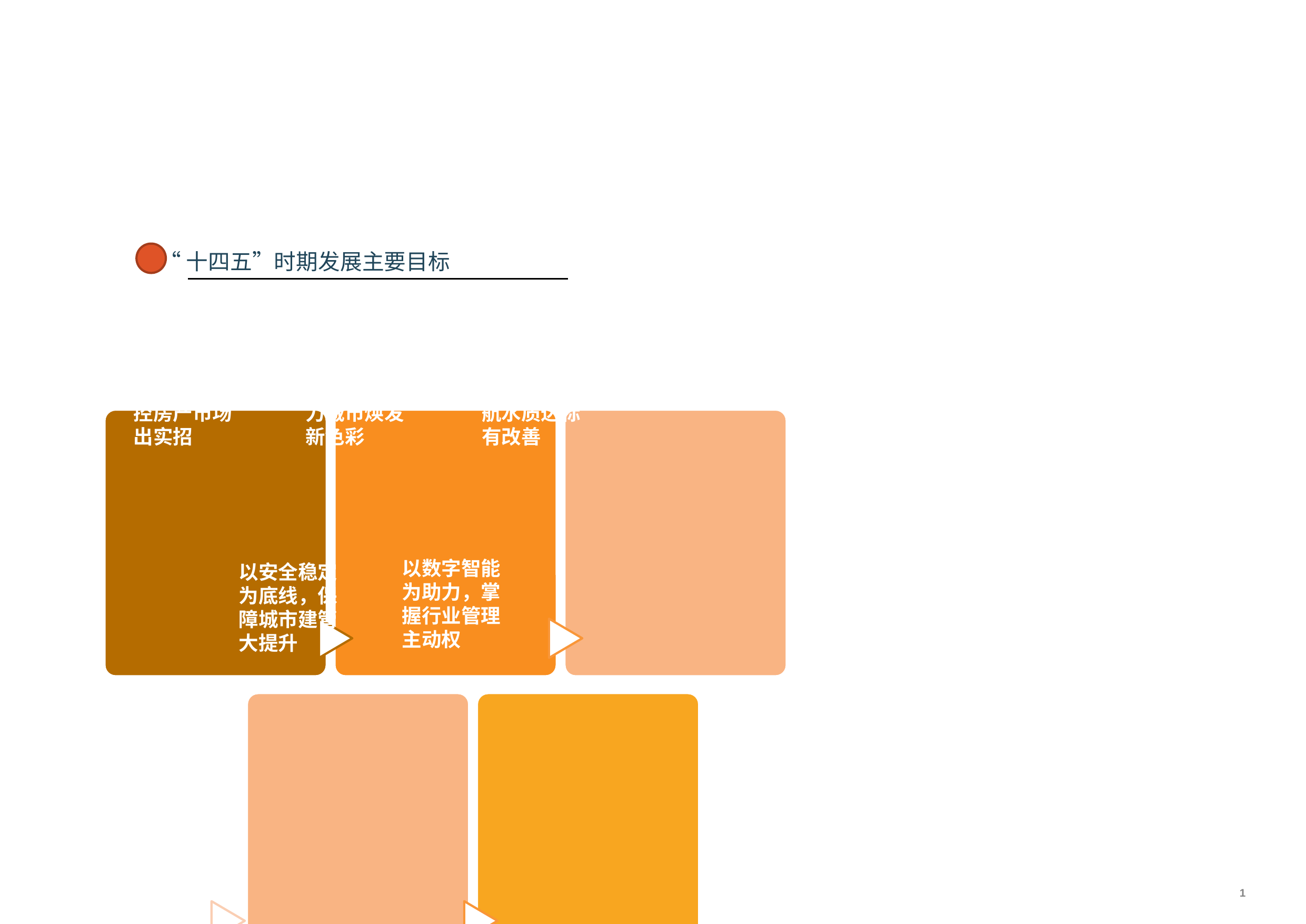

“十四五”时期发展主要目标

以住房保障为重点，稳控房产市场出实招
以惠民利民为基础，助力城市焕发新色彩
以源头治污为抓手，护航水质达标有改善
以数字智能为助力，掌握行业管理主动权
以安全稳定为底线，保障城市建管大提升